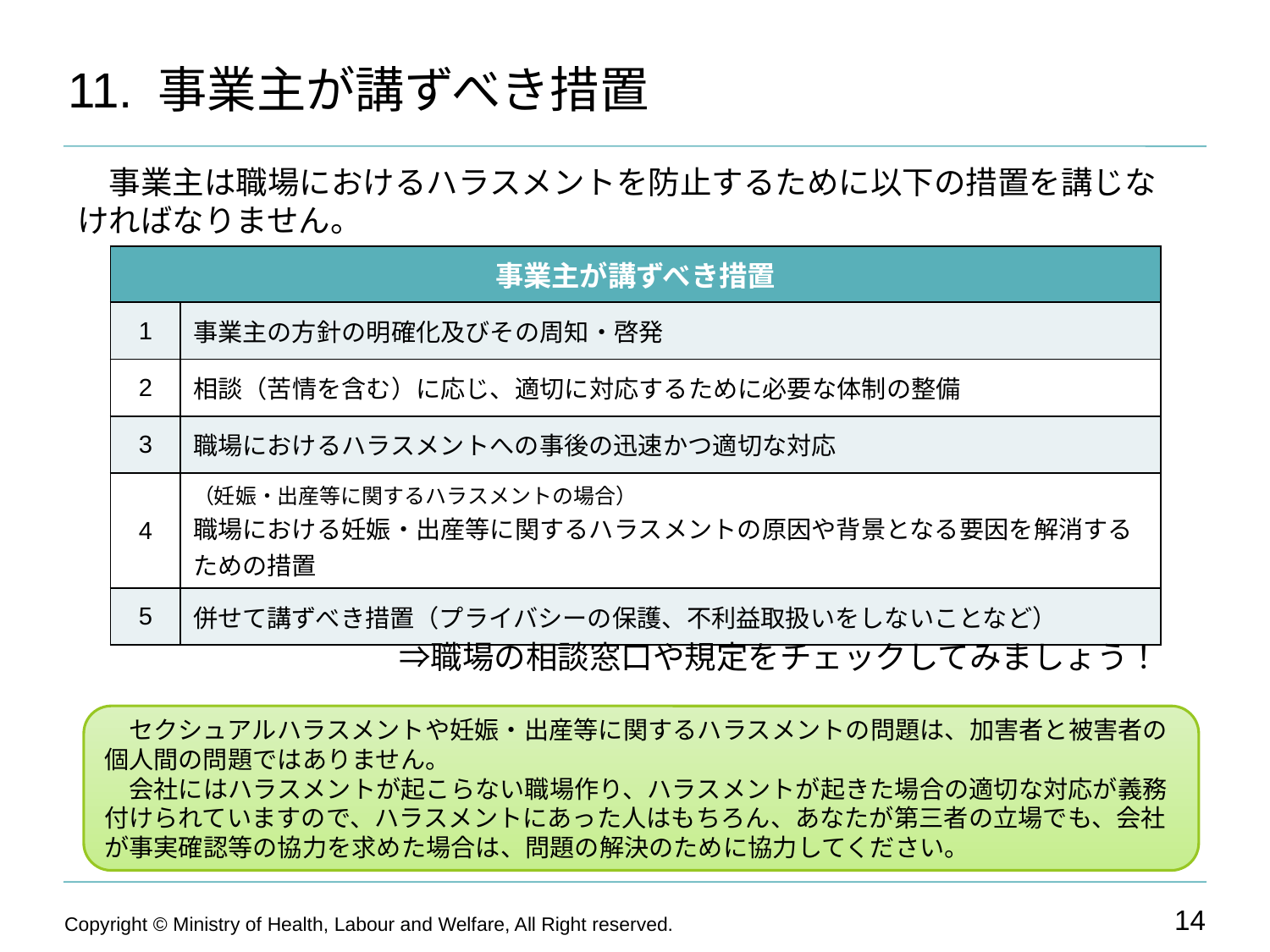

# 11. 事業主が講ずべき措置
　事業主は職場におけるハラスメントを防止するために以下の措置を講じなければなりません。

| 事業主が講ずべき措置 |  |
| --- | --- |
| 1 | 事業主の方針の明確化及びその周知・啓発 |
| 2 | 相談（苦情を含む）に応じ、適切に対応するために必要な体制の整備 |
| 3 | 職場におけるハラスメントへの事後の迅速かつ適切な対応 |
| 4 | （妊娠・出産等に関するハラスメントの場合） 職場における妊娠・出産等に関するハラスメントの原因や背景となる要因を解消するための措置 |
| 5 | 併せて講ずべき措置（プライバシーの保護、不利益取扱いをしないことなど） |
　⇒職場の相談窓口や規定をチェックしてみましょう！

　セクシュアルハラスメントや妊娠・出産等に関するハラスメントの問題は、加害者と被害者の個人間の問題ではありません。
　会社にはハラスメントが起こらない職場作り、ハラスメントが起きた場合の適切な対応が義務付けられていますので、ハラスメントにあった人はもちろん、あなたが第三者の立場でも、会社が事実確認等の協力を求めた場合は、問題の解決のために協力してください。
14